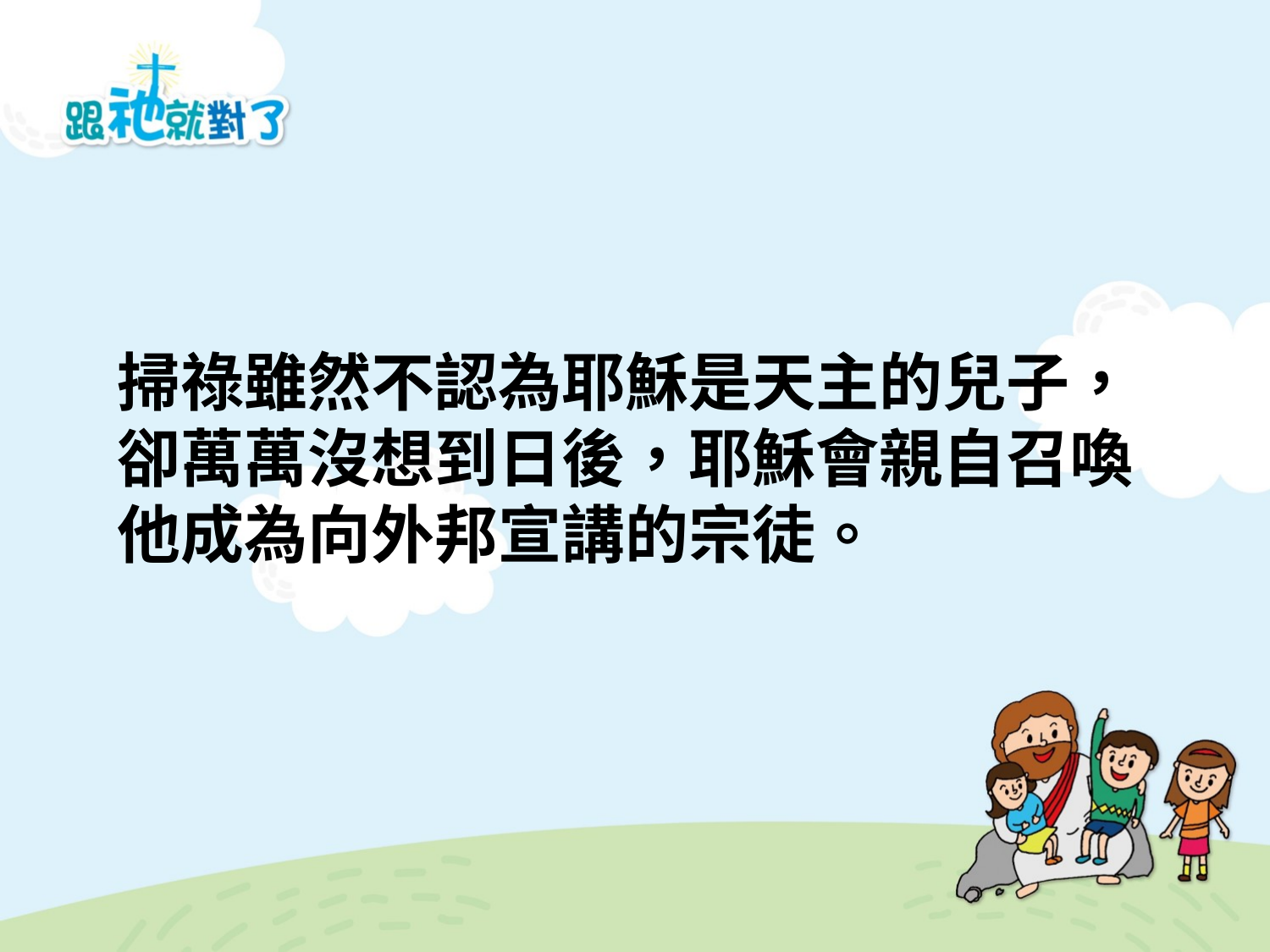

掃祿雖然不認為耶穌是天主的兒子，卻萬萬沒想到日後，耶穌會親自召喚他成為向外邦宣講的宗徒。